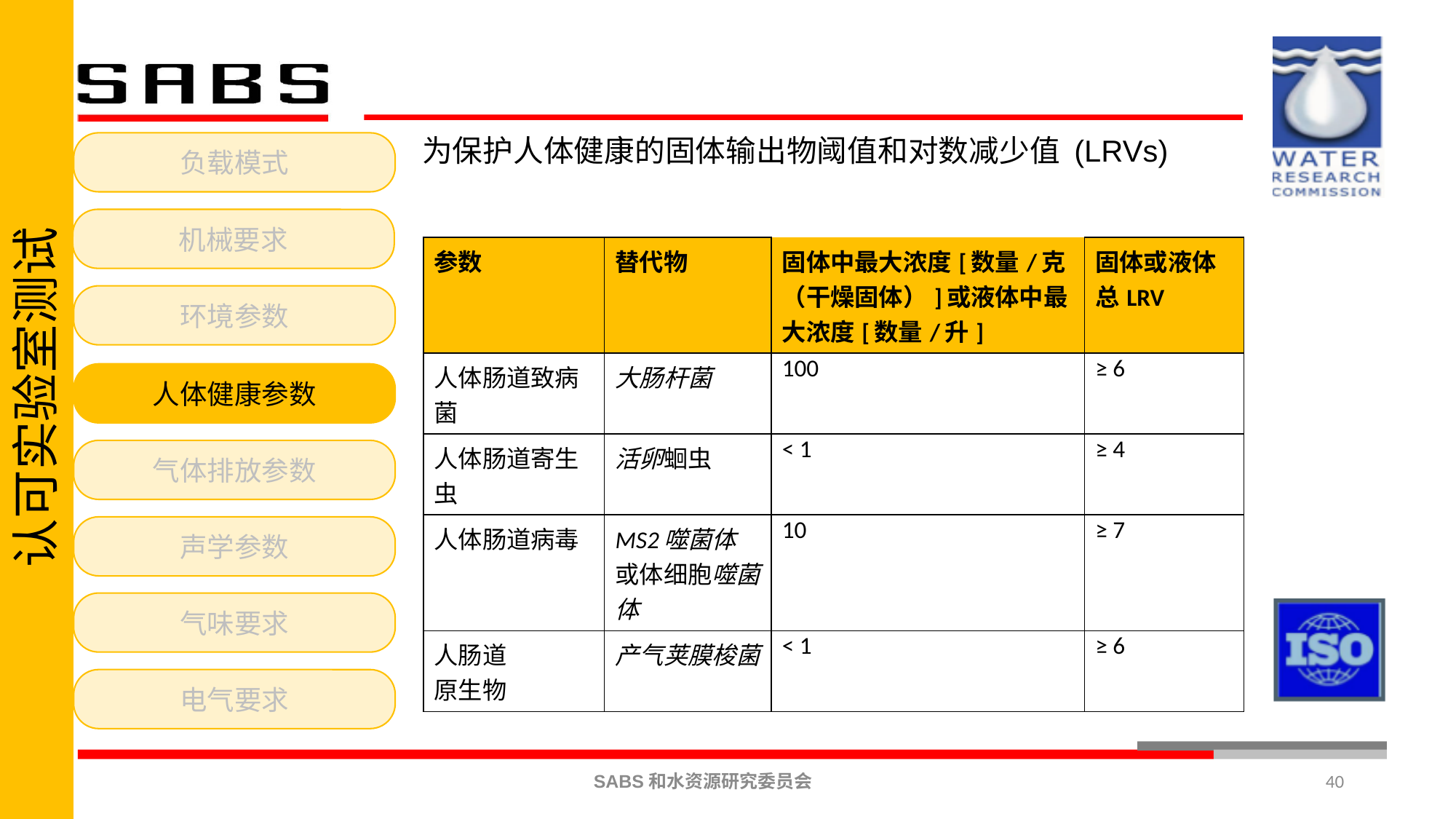

认可实验室测试
为保护人体健康的固体输出物阈值和对数减少值 (LRVs)
负载模式
机械要求
环境参数
人体健康参数
气体排放参数
声学参数
气味要求
电气要求
| 参数 | 替代物 | 固体中最大浓度[数量/克（干燥固体）]或液体中最大浓度[数量/升] | 固体或液体总LRV |
| --- | --- | --- | --- |
| 人体肠道致病菌 | 大肠杆菌 | 100 | ≥ 6 |
| 人体肠道寄生虫 | 活卵蛔虫 | < 1 | ≥ 4 |
| 人体肠道病毒 | MS2噬菌体或体细胞噬菌体 | 10 | ≥ 7 |
| 人肠道 原生物 | 产气荚膜梭菌 | < 1 | ≥ 6 |
40